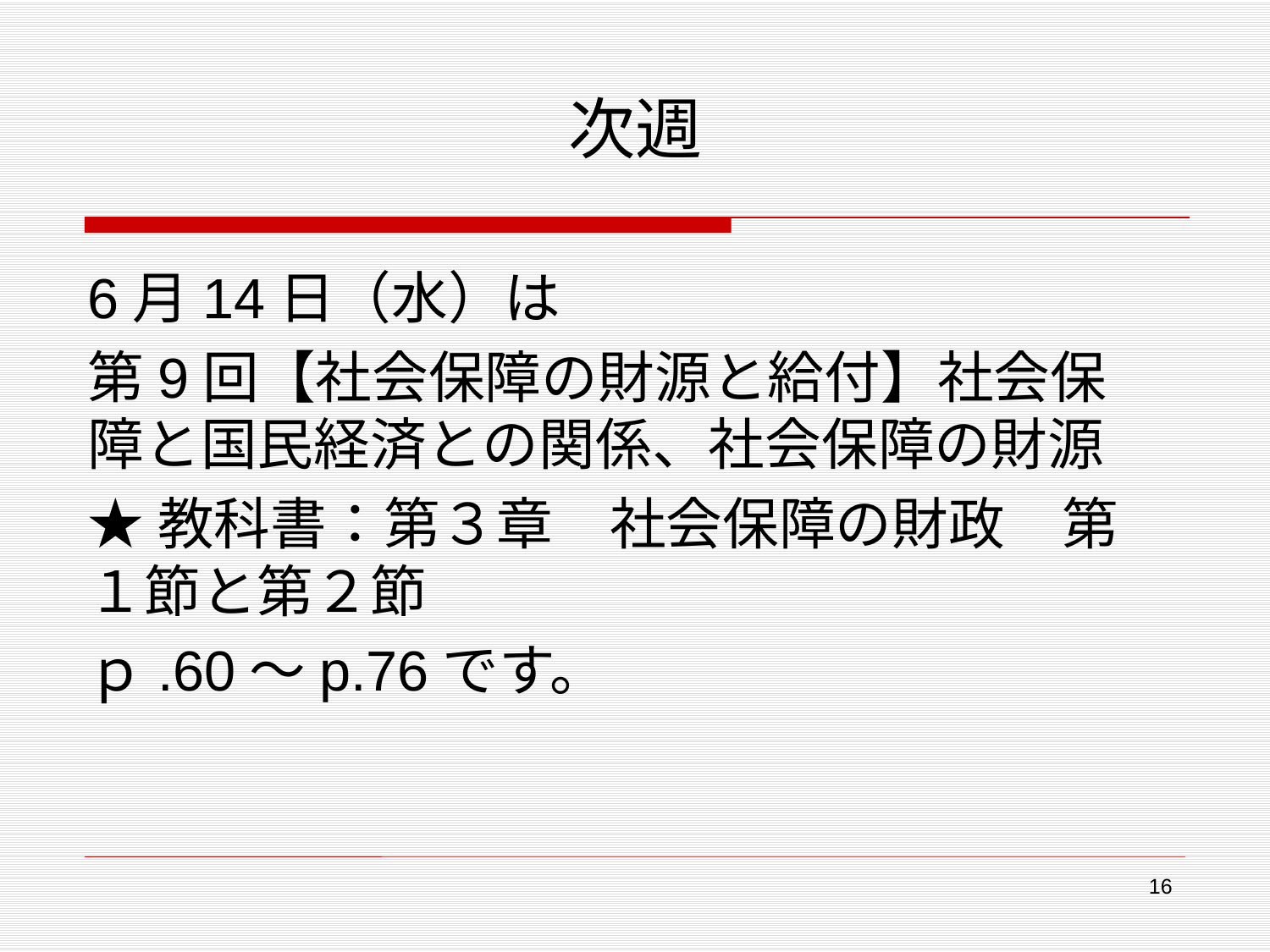

# 次週
6月14日（水）は
第9回【社会保障の財源と給付】社会保障と国民経済との関係、社会保障の財源
★教科書：第３章　社会保障の財政　第１節と第２節
ｐ.60～p.76です。

16